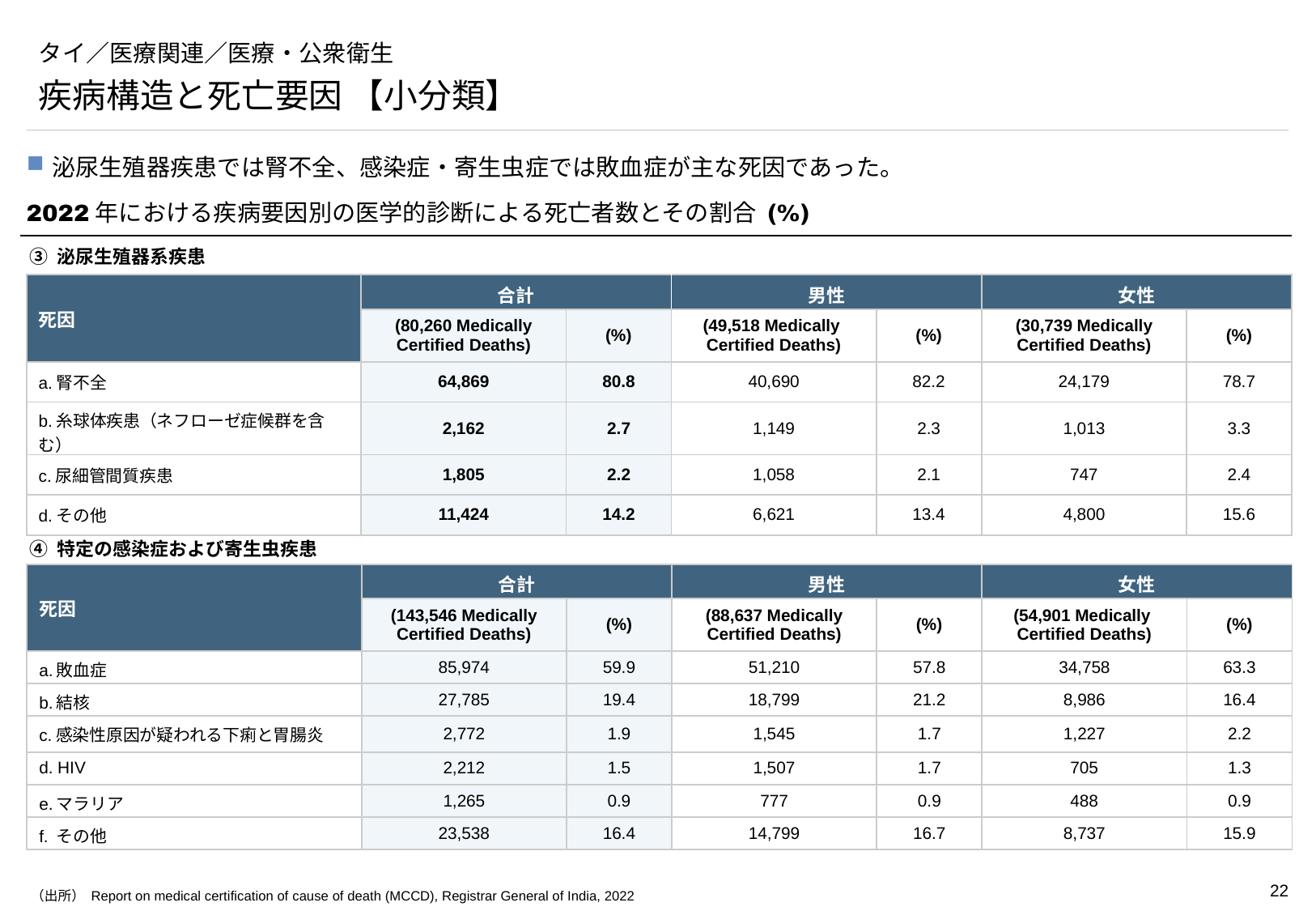

# タイ／医療関連／医療・公衆衛生
疾病構造と死亡要因 【小分類】
泌尿生殖器疾患では腎不全、感染症・寄生虫症では敗血症が主な死因であった。
2022年における疾病要因別の医学的診断による死亡者数とその割合 (%)
③ 泌尿生殖器系疾患
| 死因 | 合計 |  | 男性 |  | 女性 |  |
| --- | --- | --- | --- | --- | --- | --- |
|  | (80,260 Medically Certified Deaths) | (%) | (49,518 Medically Certified Deaths) | (%) | (30,739 Medically Certified Deaths) | (%) |
| a.腎不全 | 64,869 | 80.8 | 40,690 | 82.2 | 24,179 | 78.7 |
| b.糸球体疾患（ネフローゼ症候群を含む） | 2,162 | 2.7 | 1,149 | 2.3 | 1,013 | 3.3 |
| c.尿細管間質疾患 | 1,805 | 2.2 | 1,058 | 2.1 | 747 | 2.4 |
| d.その他 | 11,424 | 14.2 | 6,621 | 13.4 | 4,800 | 15.6 |
④ 特定の感染症および寄生虫疾患
| 死因 | 合計 |  | 男性 |  | 女性 |  |
| --- | --- | --- | --- | --- | --- | --- |
|  | (143,546 Medically Certified Deaths) | (%) | (88,637 Medically Certified Deaths) | (%) | (54,901 Medically Certified Deaths) | (%) |
| a.敗血症 | 85,974 | 59.9 | 51,210 | 57.8 | 34,758 | 63.3 |
| b.結核 | 27,785 | 19.4 | 18,799 | 21.2 | 8,986 | 16.4 |
| c.感染性原因が疑われる下痢と胃腸炎 | 2,772 | 1.9 | 1,545 | 1.7 | 1,227 | 2.2 |
| d. HIV | 2,212 | 1.5 | 1,507 | 1.7 | 705 | 1.3 |
| e.マラリア | 1,265 | 0.9 | 777 | 0.9 | 488 | 0.9 |
| f. その他 | 23,538 | 16.4 | 14,799 | 16.7 | 8,737 | 15.9 |
（出所） Report on medical certification of cause of death (MCCD), Registrar General of India, 2022